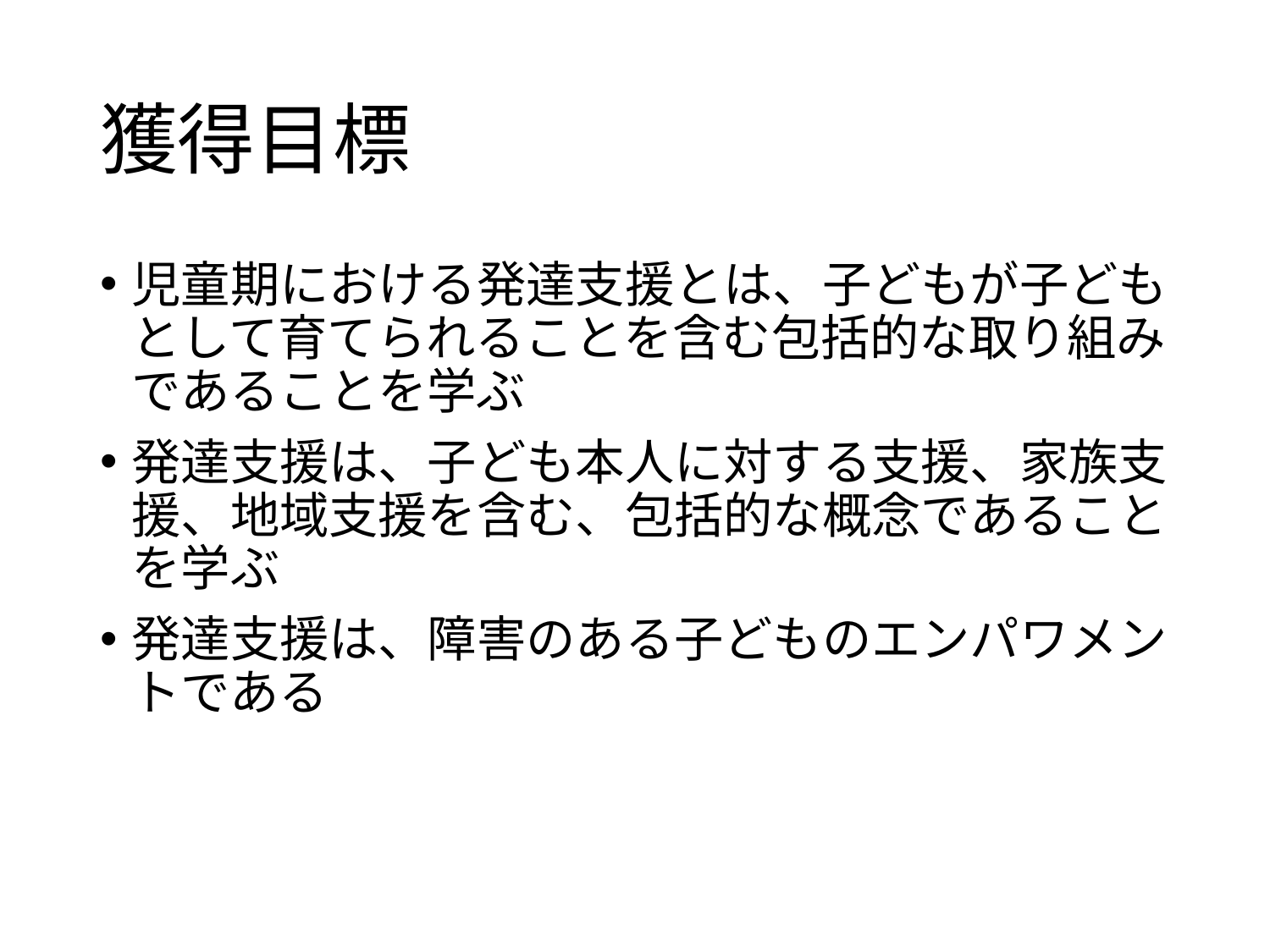

# 獲得目標
児童期における発達支援とは、子どもが子どもとして育てられることを含む包括的な取り組みであることを学ぶ
発達支援は、子ども本人に対する支援、家族支援、地域支援を含む、包括的な概念であることを学ぶ
発達支援は、障害のある子どものエンパワメントである